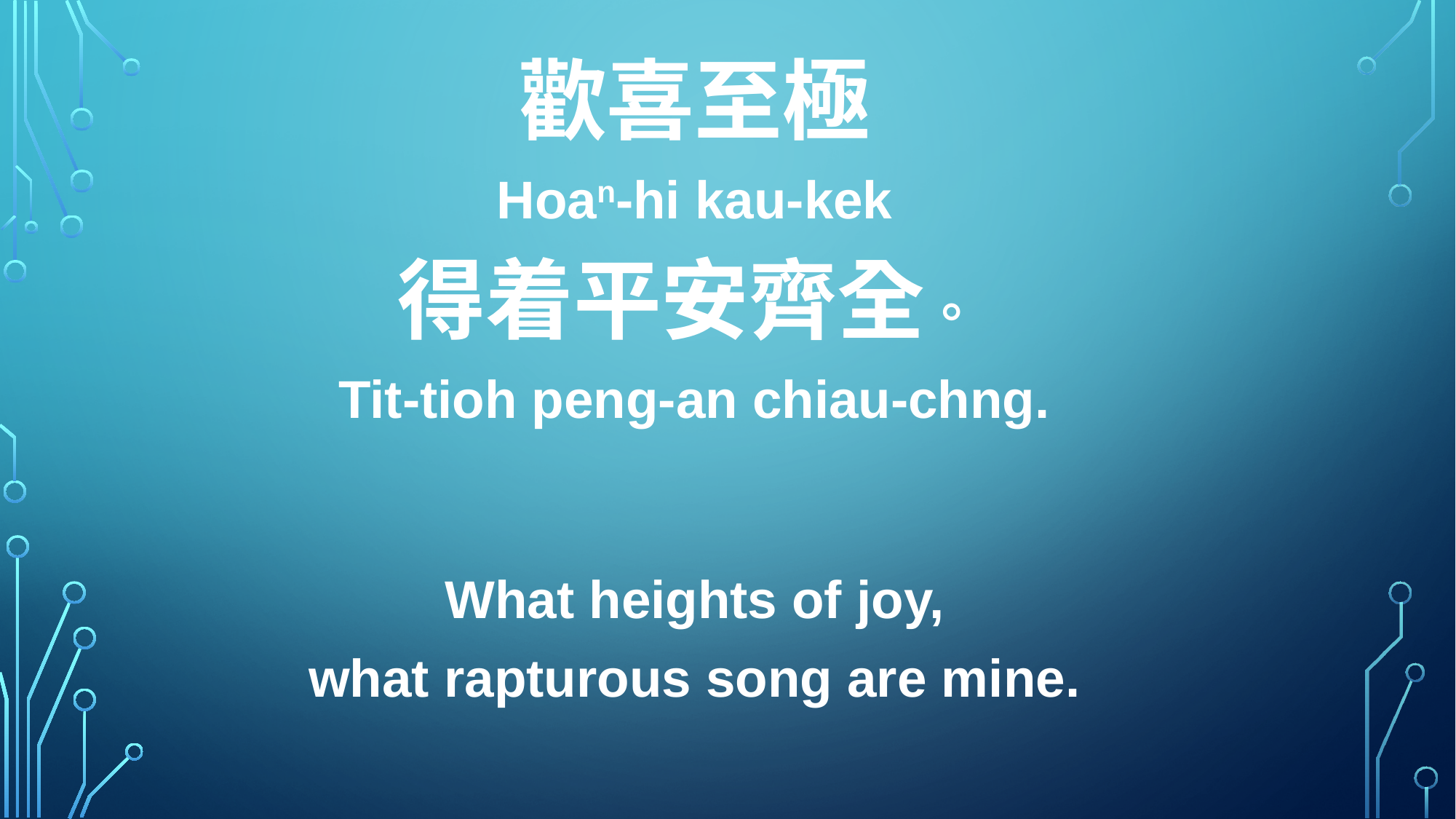

歡喜至極
Hoan-hi kau-kek
得着平安齊全。
Tit-tioh peng-an chiau-chng.

What heights of joy,
what rapturous song are mine.